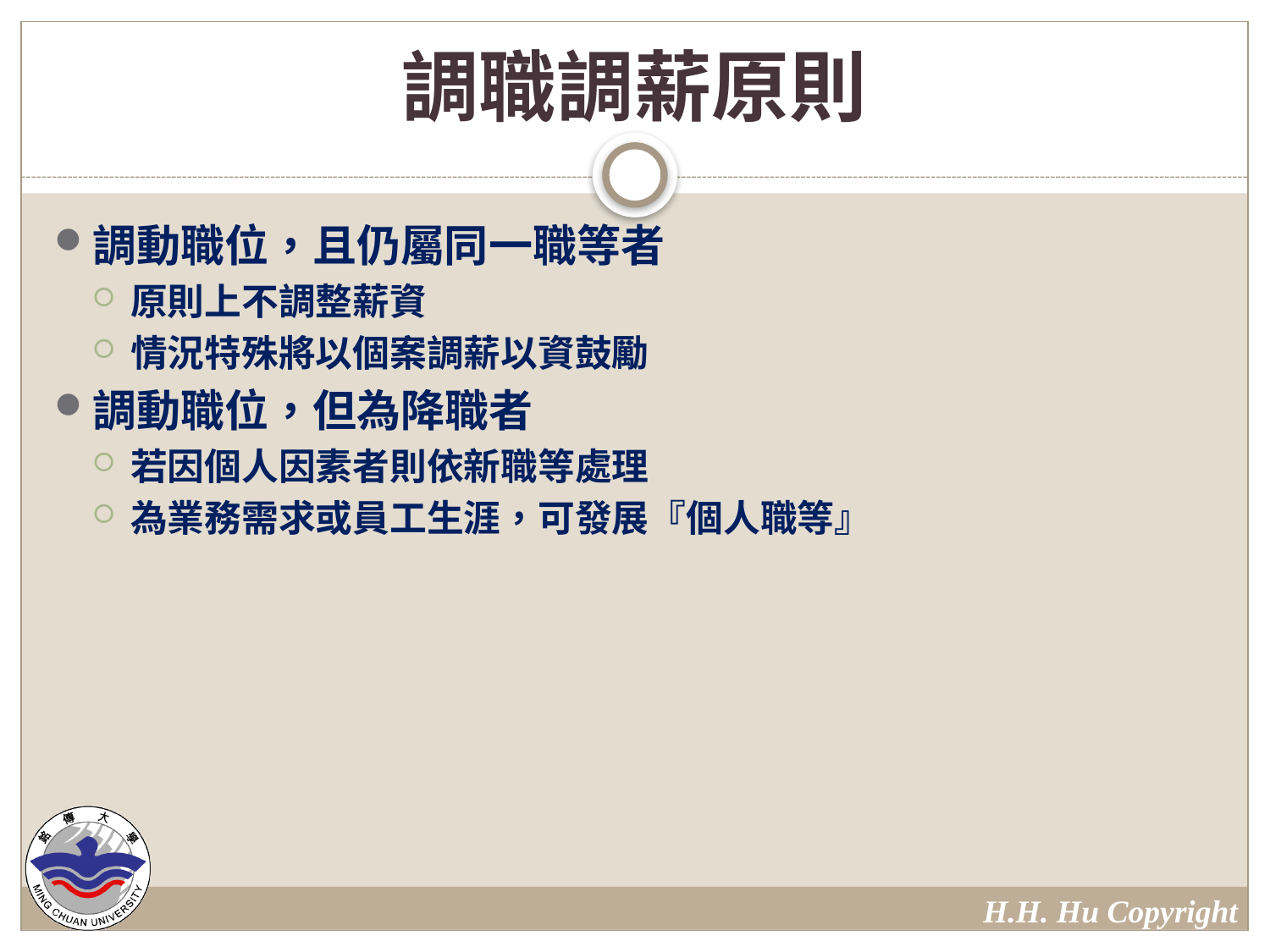

# 調職調薪原則
調動職位，且仍屬同一職等者
原則上不調整薪資
情況特殊將以個案調薪以資鼓勵
調動職位，但為降職者
若因個人因素者則依新職等處理
為業務需求或員工生涯，可發展『個人職等』